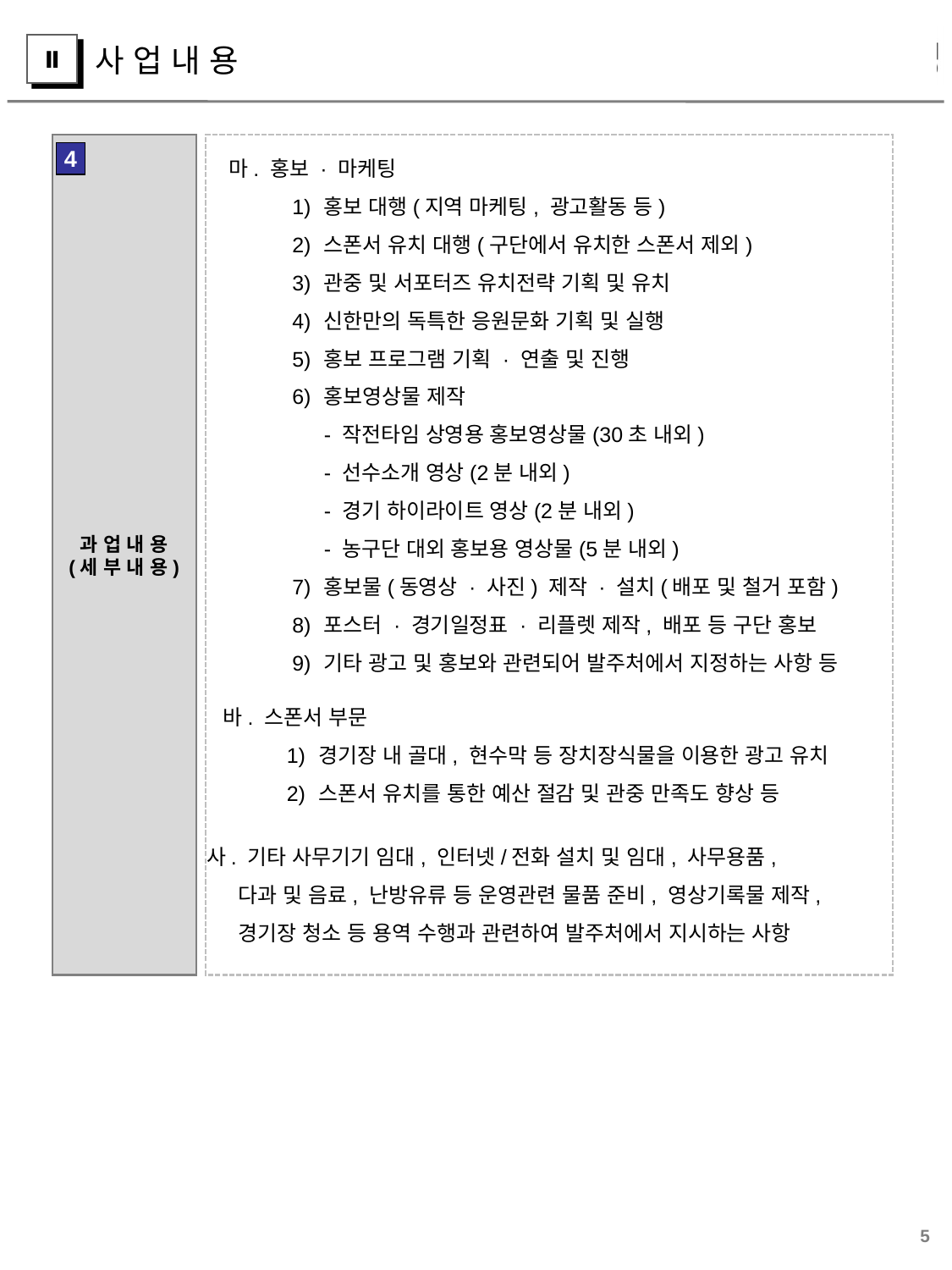

사 업 내 용
Ⅱ
과 업 내 용
(세 부 내 용)

4
마. 홍보 · 마케팅
홍보 대행(지역 마케팅, 광고활동 등)
스폰서 유치 대행(구단에서 유치한 스폰서 제외)
관중 및 서포터즈 유치전략 기획 및 유치
신한만의 독특한 응원문화 기획 및 실행
홍보 프로그램 기획 · 연출 및 진행
홍보영상물 제작
- 작전타임 상영용 홍보영상물(30초 내외)
- 선수소개 영상(2분 내외)
- 경기 하이라이트 영상(2분 내외)
- 농구단 대외 홍보용 영상물(5분 내외)
홍보물(동영상 · 사진) 제작 · 설치(배포 및 철거 포함)
포스터 · 경기일정표 · 리플렛 제작, 배포 등 구단 홍보
기타 광고 및 홍보와 관련되어 발주처에서 지정하는 사항 등
바. 스폰서 부문
경기장 내 골대, 현수막 등 장치장식물을 이용한 광고 유치
스폰서 유치를 통한 예산 절감 및 관중 만족도 향상 등
사. 기타 사무기기 임대, 인터넷/전화 설치 및 임대, 사무용품,
다과 및 음료, 난방유류 등 운영관련 물품 준비, 영상기록물 제작,
경기장 청소 등 용역 수행과 관련하여 발주처에서 지시하는 사항
5